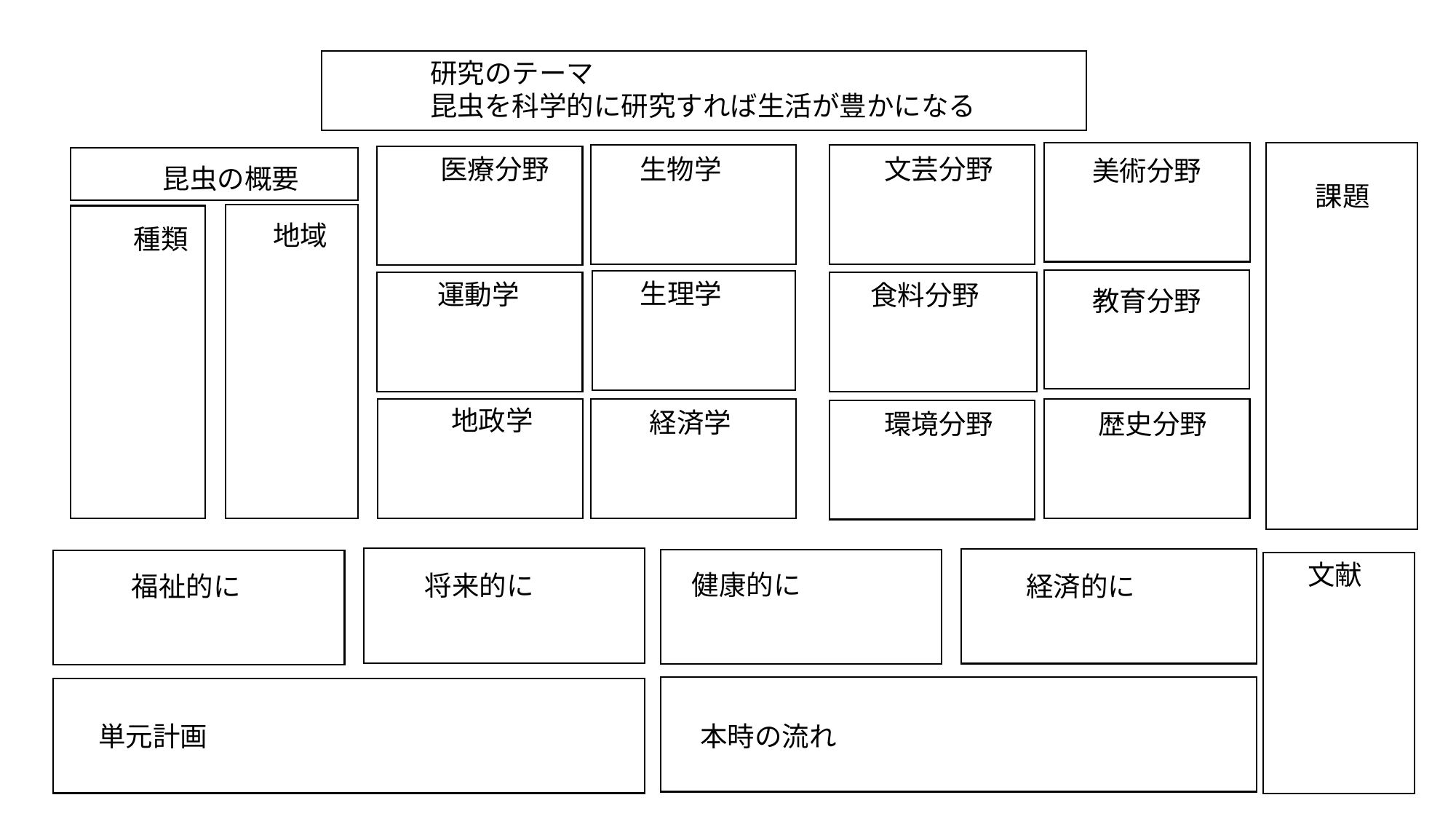

研究のテーマ
昆虫を科学的に研究すれば生活が豊かになる

生物学
文芸分野
医療分野

美術分野
昆虫の概要
課題

地域
種類

生理学
運動学

食料分野
教育分野
地政学

経済学

環境分野
歴史分野

文献
健康的に
将来的に
福祉的に
経済的に

単元計画
本時の流れ